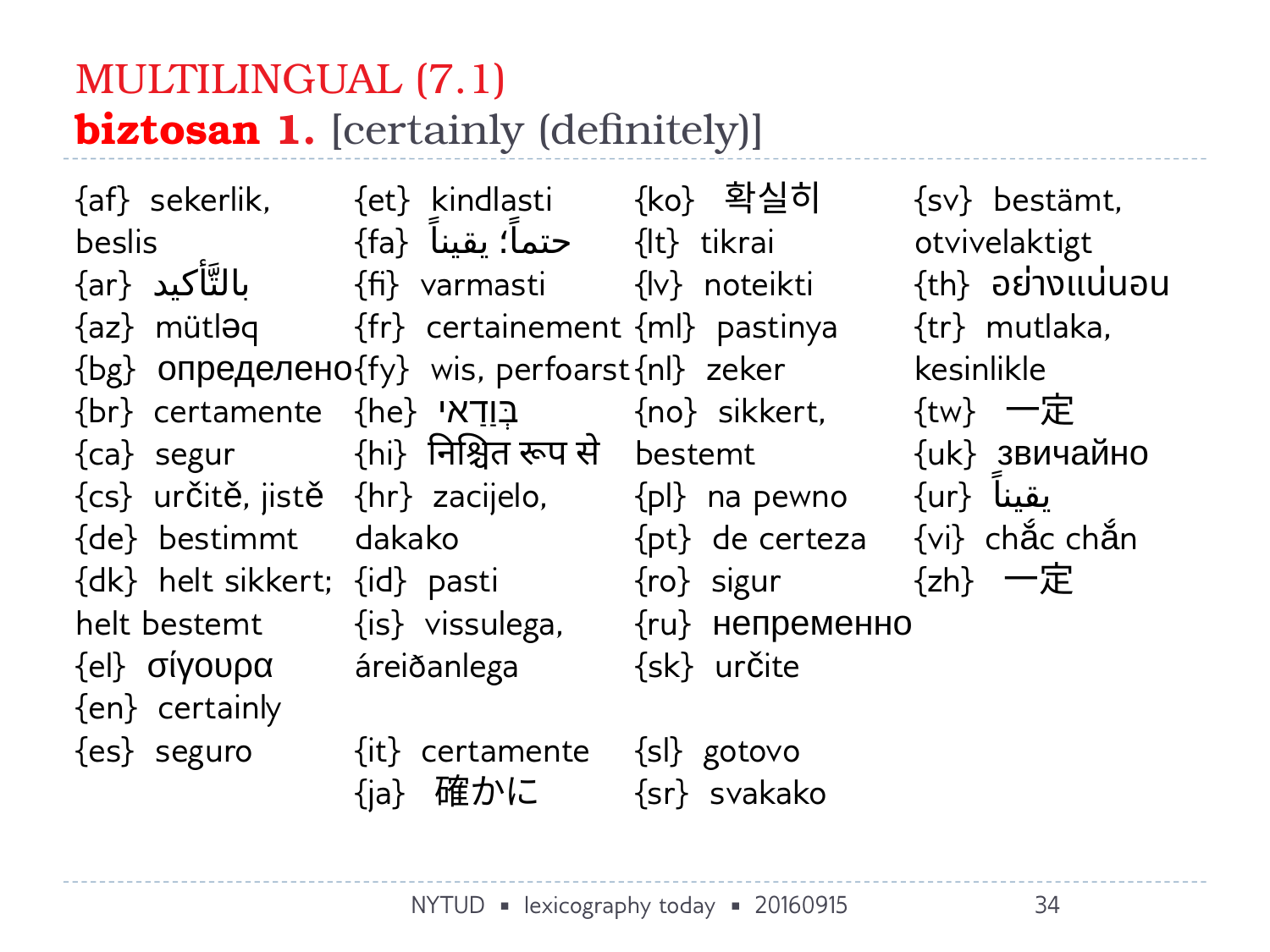

# MULTILINGUAL (7.1) biztosan 1. [certainly (definitely)]
{af}  sekerlik, beslis
{ar}  بالتَّأكيد
{az}  mütləq
{bg}  определено
{br}  certamente
{ca}  segur
{cs}  určitě, jistě
{de}  bestimmt
{dk}  helt sikkert; helt bestemt
{el}  σίγουρα
{en}  certainly
{es}  seguro
{et}  kindlasti
{fa}  حتماً؛ یقیناً
{fi}  varmasti
{fr}  certainement
{fy}  wis, perfoarst
{he}  בְּוַדַאי
{hi}  निश्चित रूप से
{hr}  zacijelo, dakako
{id}  pasti
{is}  vissulega, áreiðanlega
{it}  certamente
{ja}  確かに
{ko}  확실히
{lt}  tikrai
{lv}  noteikti
{ml}  pastinya
{nl}  zeker
{no}  sikkert, bestemt
{pl}  na pewno
{pt}  de certeza
{ro}  sigur
{ru}  непременно
{sk}  určite
{sl}  gotovo
{sr}  svakako
{sv}  bestämt, otvivelaktigt
{th}  อย่างแน่นอน
{tr}  mutlaka, kesinlikle
{tw}  一定
{uk}  звичайно
{ur}  یقیناً
{vi}  chắc chắn
{zh}  一定
NYTUD  ▪  lexicography today  ▪  20160915
34